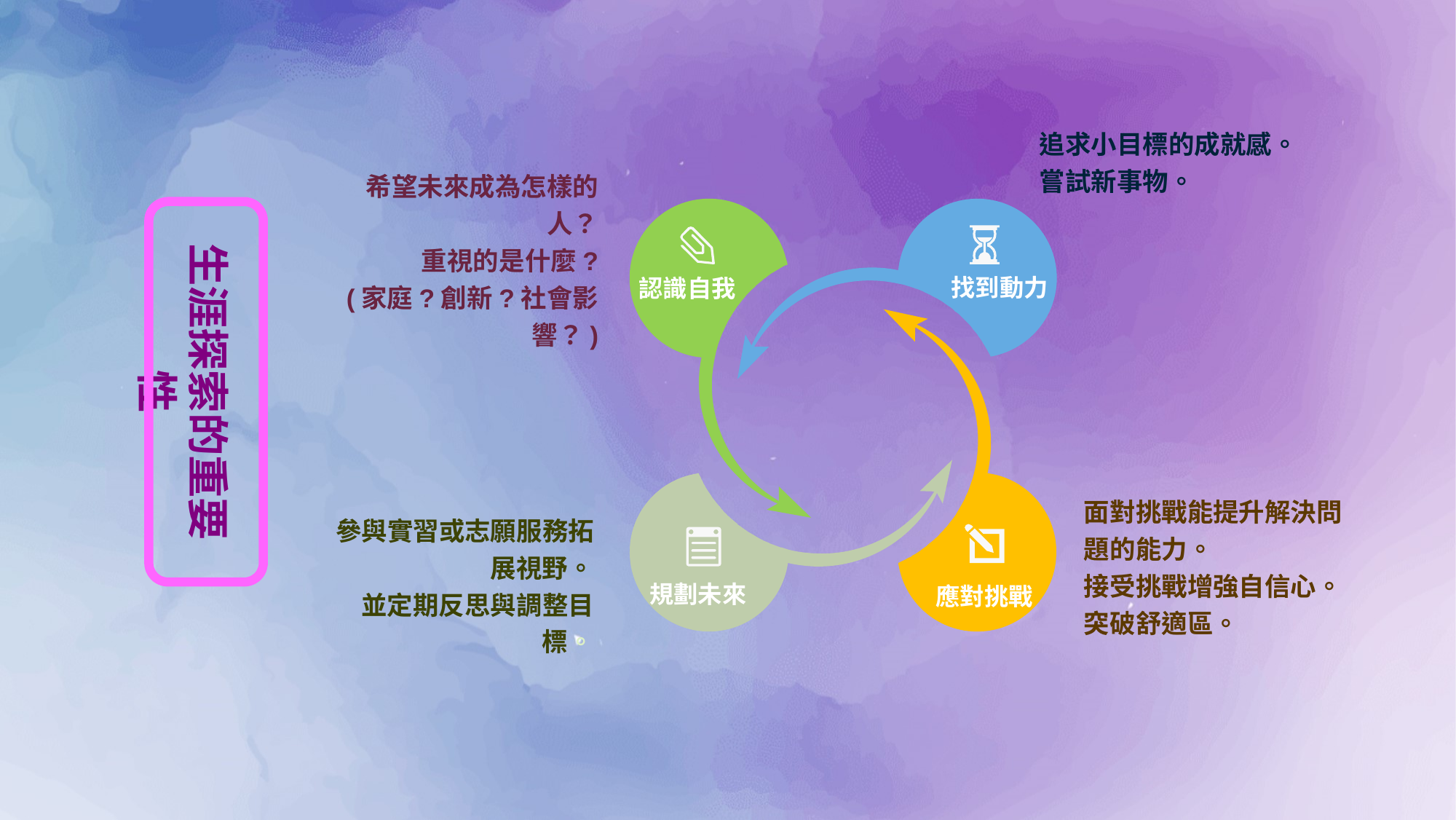

追求小目標的成就感。
嘗試新事物。
希望未來成為怎樣的人？
重視的是什麼?
(家庭?創新?社會影響？)

認識自我

找到動力

生涯探索的重要性

應對挑戰

規劃未來
面對挑戰能提升解決問題的能力。
接受挑戰增強自信心。突破舒適區。
參與實習或志願服務拓展視野。
並定期反思與調整目標。